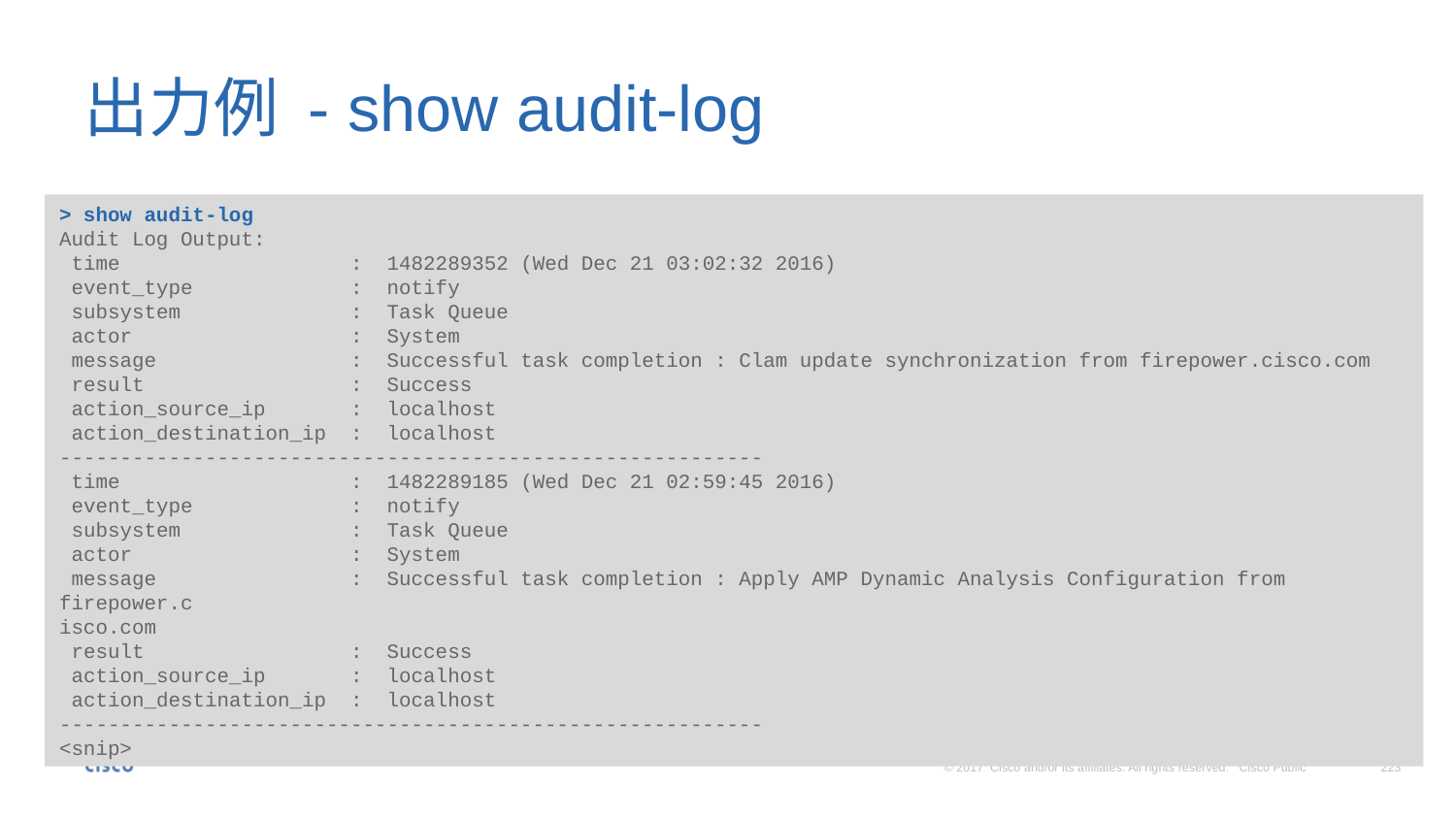

# 出力例 - show audit-log
> show audit-log
Audit Log Output:
 time                   :  1482289352 (Wed Dec 21 03:02:32 2016)
 event_type             :  notify
 subsystem              :  Task Queue
 actor                  :  System
 message                :  Successful task completion : Clam update synchronization from firepower.cisco.com
 result                 :  Success
 action_source_ip       :  localhost
 action_destination_ip  :  localhost
----------------------------------------------------------
 time                   :  1482289185 (Wed Dec 21 02:59:45 2016)
 event_type             :  notify
 subsystem              :  Task Queue
 actor                  :  System
 message                :  Successful task completion : Apply AMP Dynamic Analysis Configuration from firepower.c
isco.com
 result                 :  Success
 action_source_ip       :  localhost
 action_destination_ip  :  localhost
----------------------------------------------------------
<snip>